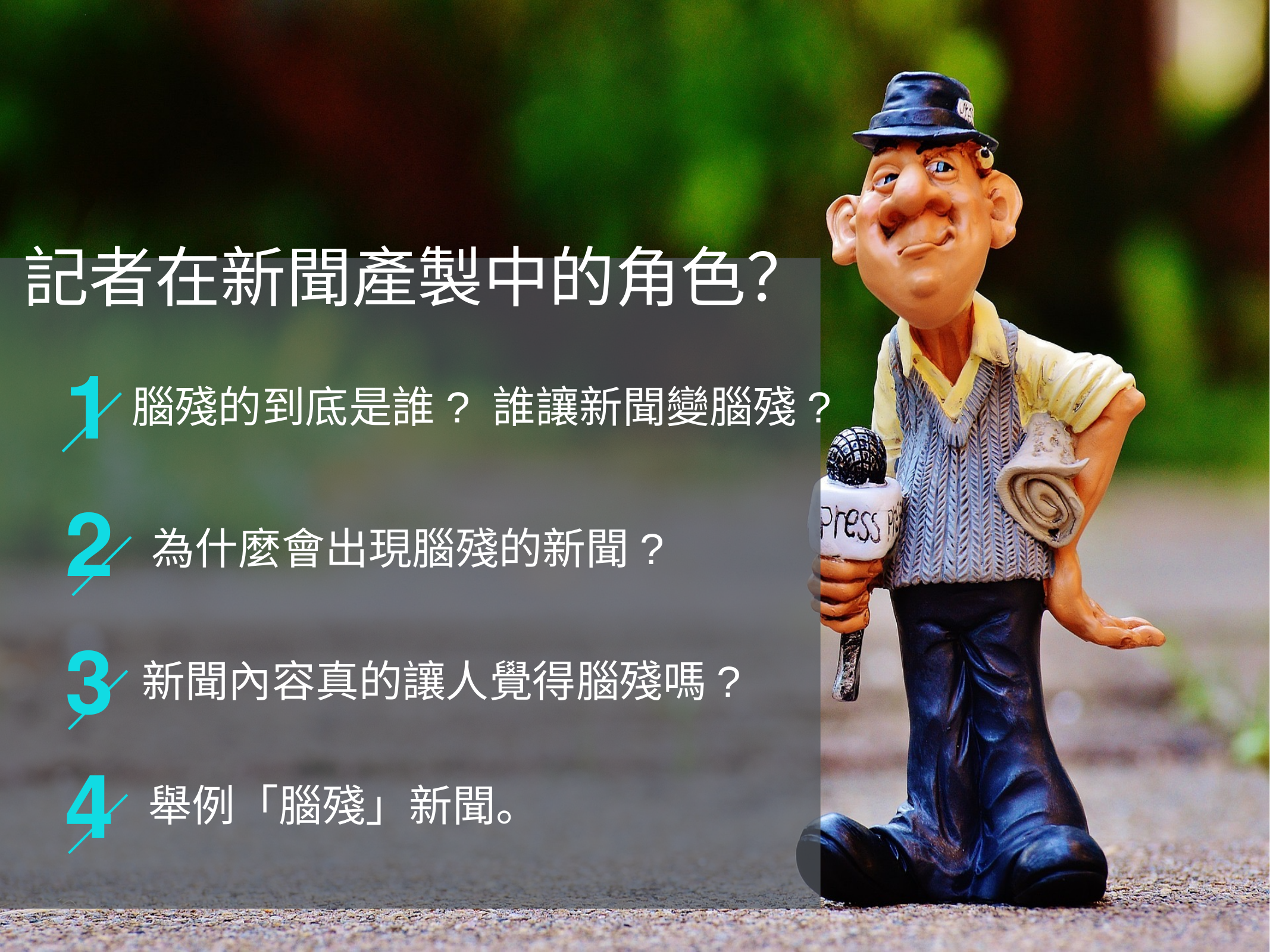

記者在新聞產製中的角色？

1
腦殘的到底是誰? 誰讓新聞變腦殘?

2
為什麼會出現腦殘的新聞?

3
新聞內容真的讓人覺得腦殘嗎?

4
舉例「腦殘」新聞。